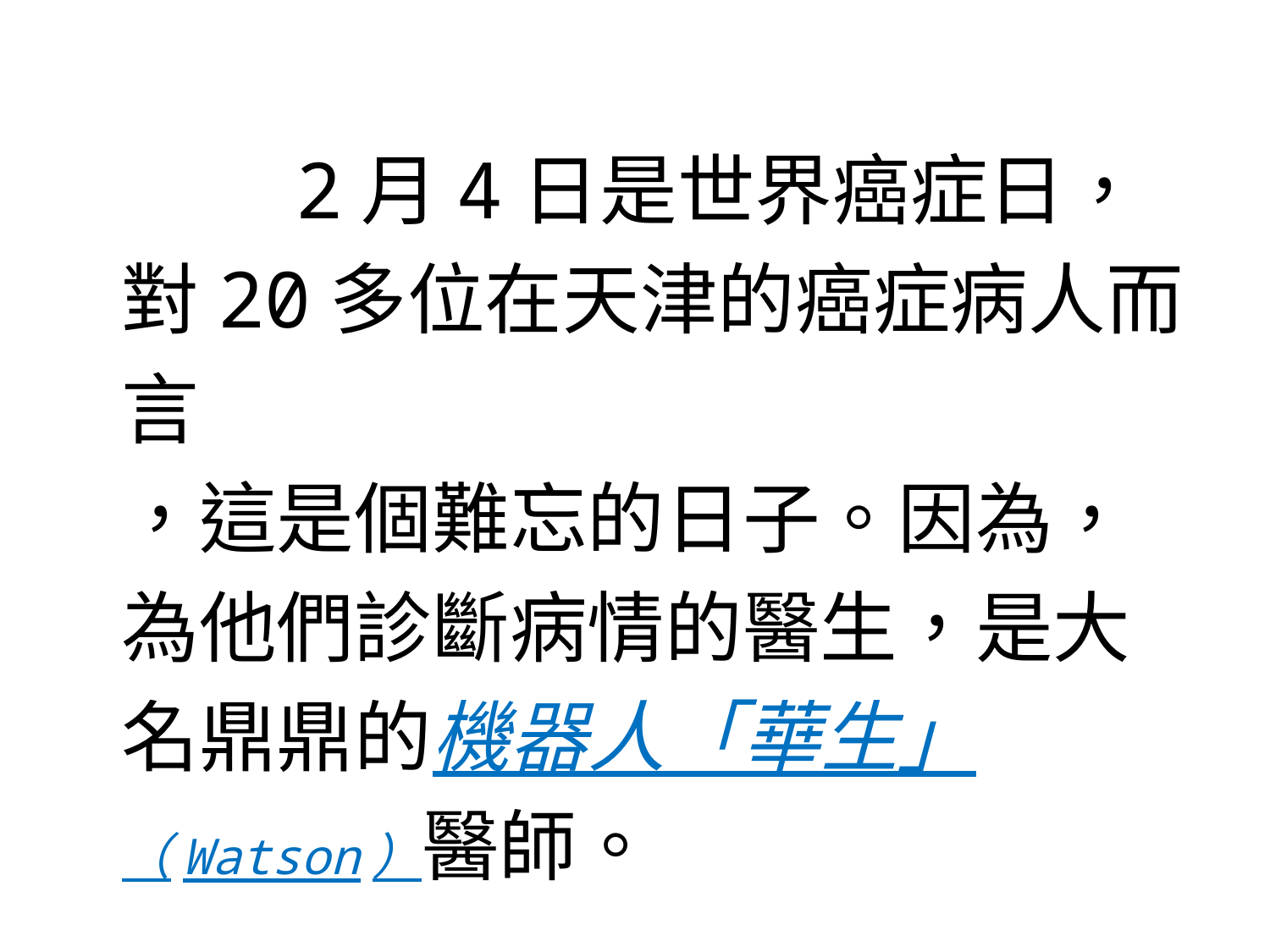

2月4日是世界癌症日，對20多位在天津的癌症病人而言
，這是個難忘的日子。因為，為他們診斷病情的醫生，是大名鼎鼎的機器人「華生」（Watson）醫師。